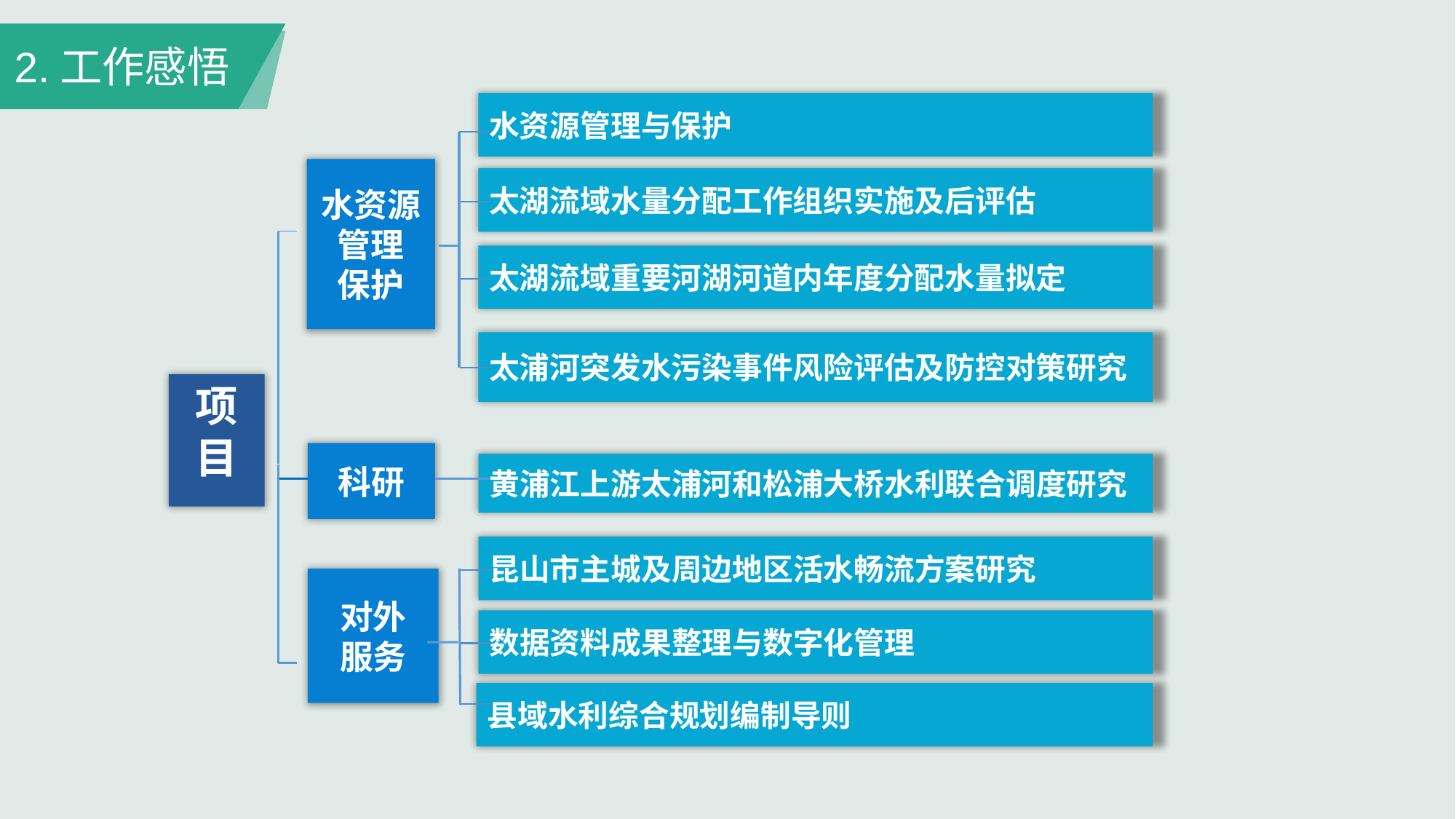

2.工作感悟
水资源管理与保护

水资源管理
保护
太湖流域水量分配工作组织实施及后评估

太湖流域重要河湖河道内年度分配水量拟定

太浦河突发水污染事件风险评估及防控对策研究

项
目
科研
黄浦江上游太浦河和松浦大桥水利联合调度研究
昆山市主城及周边地区活水畅流方案研究

对外
服务
数据资料成果整理与数字化管理

5
县域水利综合规划编制导则